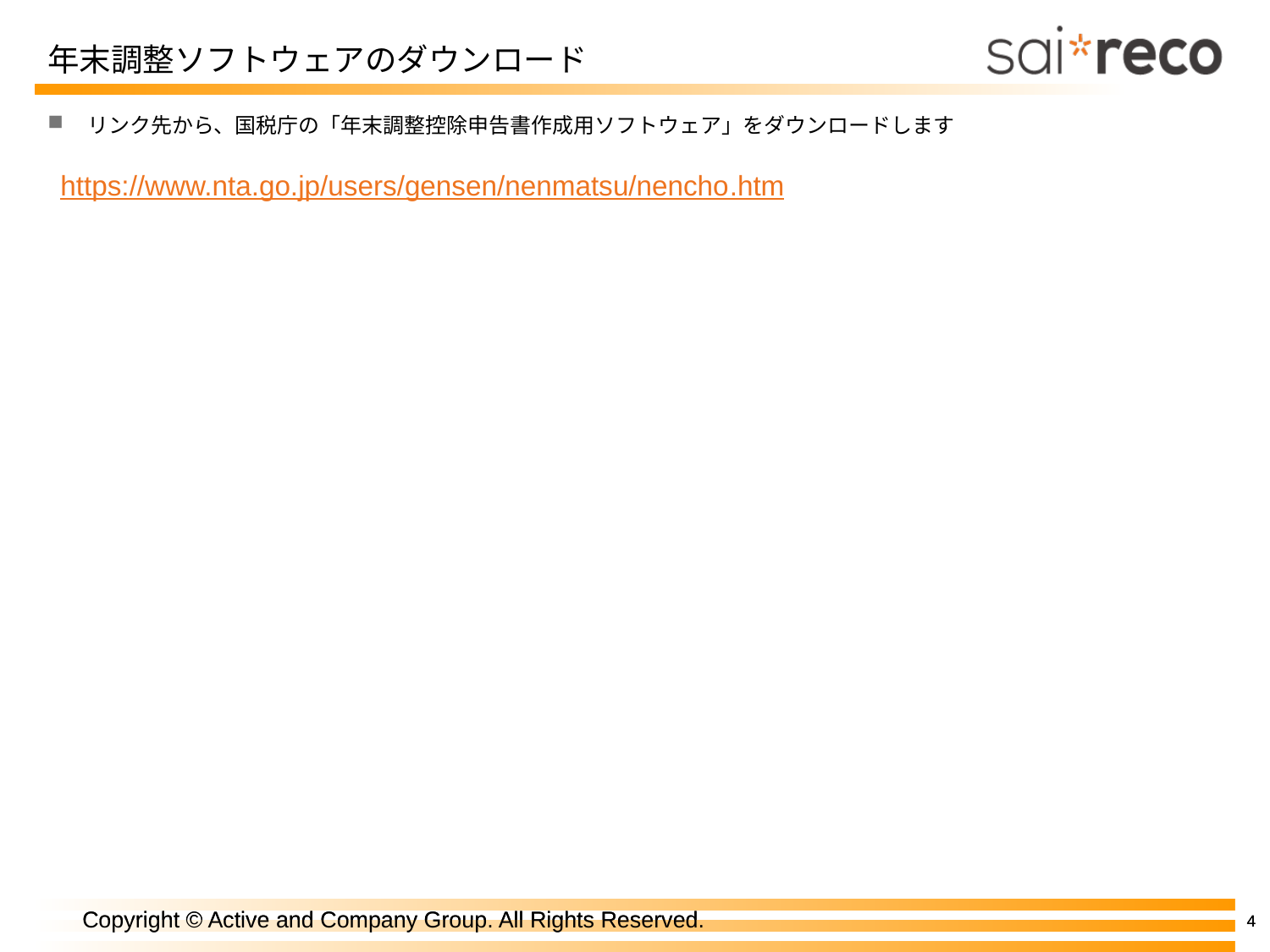

# 年末調整ソフトウェアのダウンロード
リンク先から、国税庁の「年末調整控除申告書作成用ソフトウェア」をダウンロードします
https://www.nta.go.jp/users/gensen/nenmatsu/nencho.htm